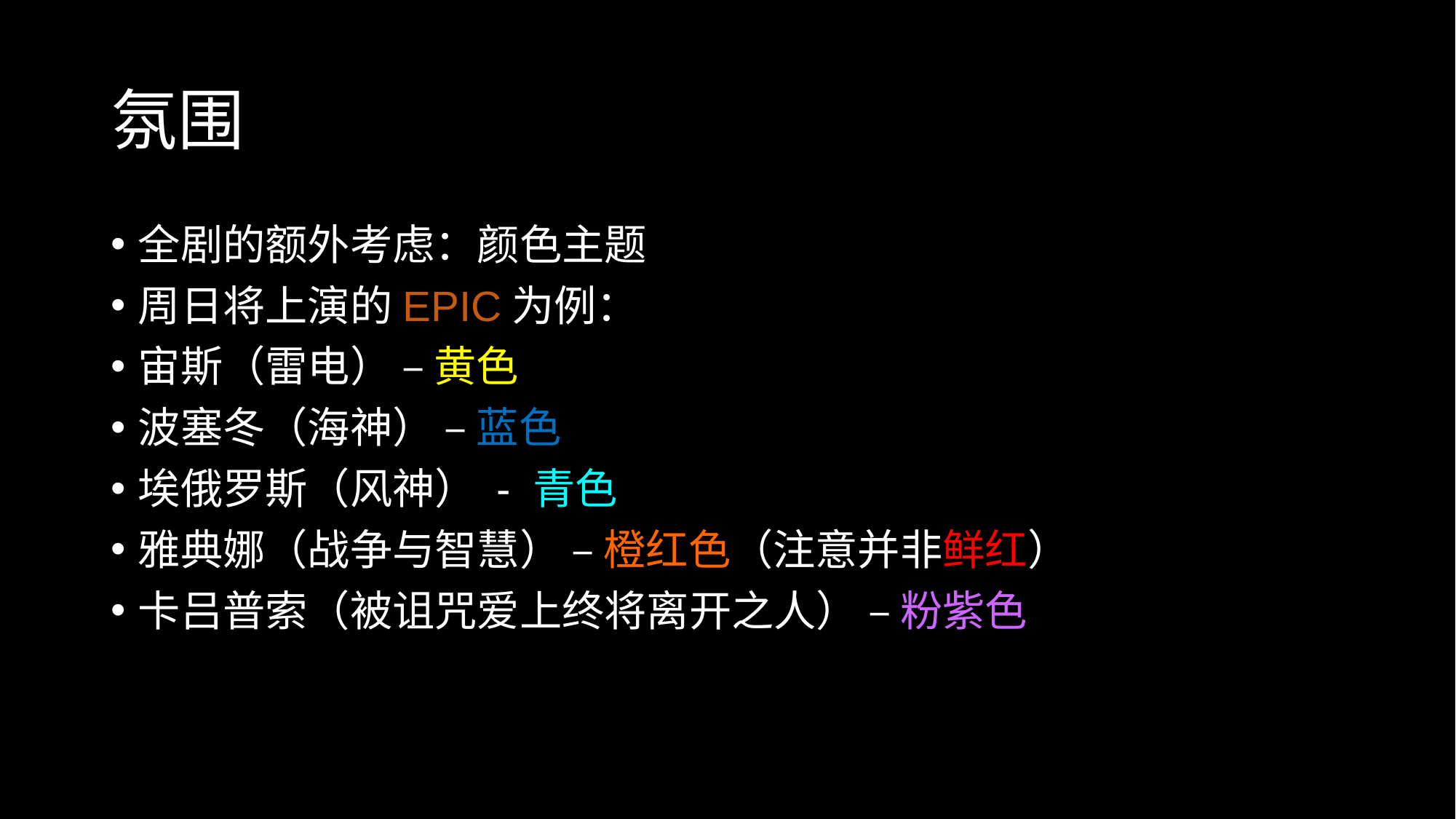

# 氛围
全剧的额外考虑：颜色主题
周日将上演的EPIC为例：
宙斯（雷电） – 黄色
波塞冬（海神） – 蓝色
埃俄罗斯（风神） - 青色
雅典娜（战争与智慧） – 橙红色（注意并非鲜红）
卡吕普索（被诅咒爱上终将离开之人） – 粉紫色